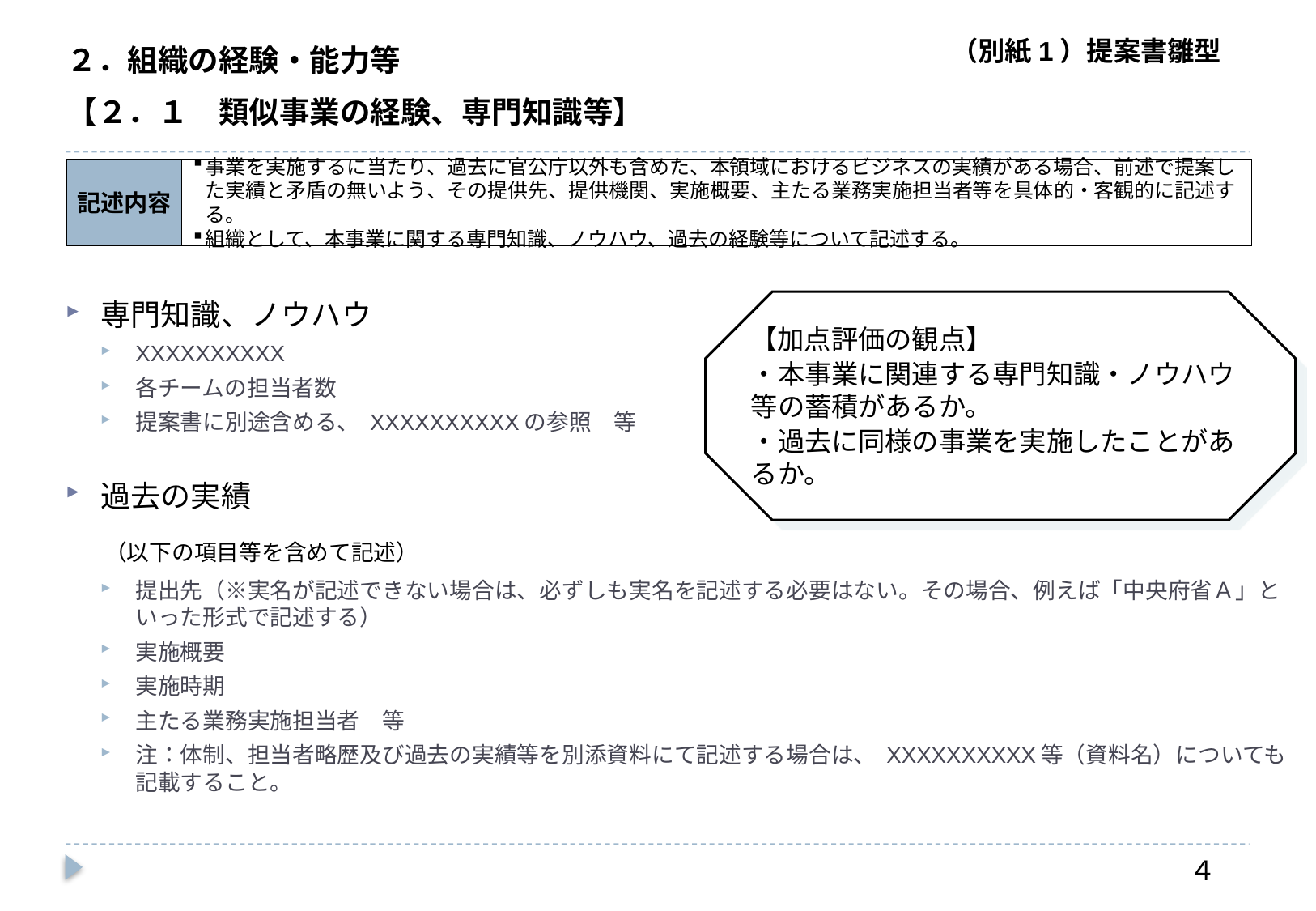

２．組織の経験・能力等
【２．１　類似事業の経験、専門知識等】
記述内容
事業を実施するに当たり、過去に官公庁以外も含めた、本領域におけるビジネスの実績がある場合、前述で提案した実績と矛盾の無いよう、その提供先、提供機関、実施概要、主たる業務実施担当者等を具体的・客観的に記述する。
組織として、本事業に関する専門知識、ノウハウ、過去の経験等について記述する。
専門知識、ノウハウ
XXXXXXXXXX
各チームの担当者数
提案書に別途含める、 XXXXXXXXXXの参照　等

過去の実績
　（以下の項目等を含めて記述）
提出先（※実名が記述できない場合は、必ずしも実名を記述する必要はない。その場合、例えば「中央府省Ａ」といった形式で記述する）
実施概要
実施時期
主たる業務実施担当者　等
注：体制、担当者略歴及び過去の実績等を別添資料にて記述する場合は、 XXXXXXXXXX等（資料名）についても記載すること。

【加点評価の観点】
・本事業に関連する専門知識・ノウハウ等の蓄積があるか。
・過去に同様の事業を実施したことがあるか。
４